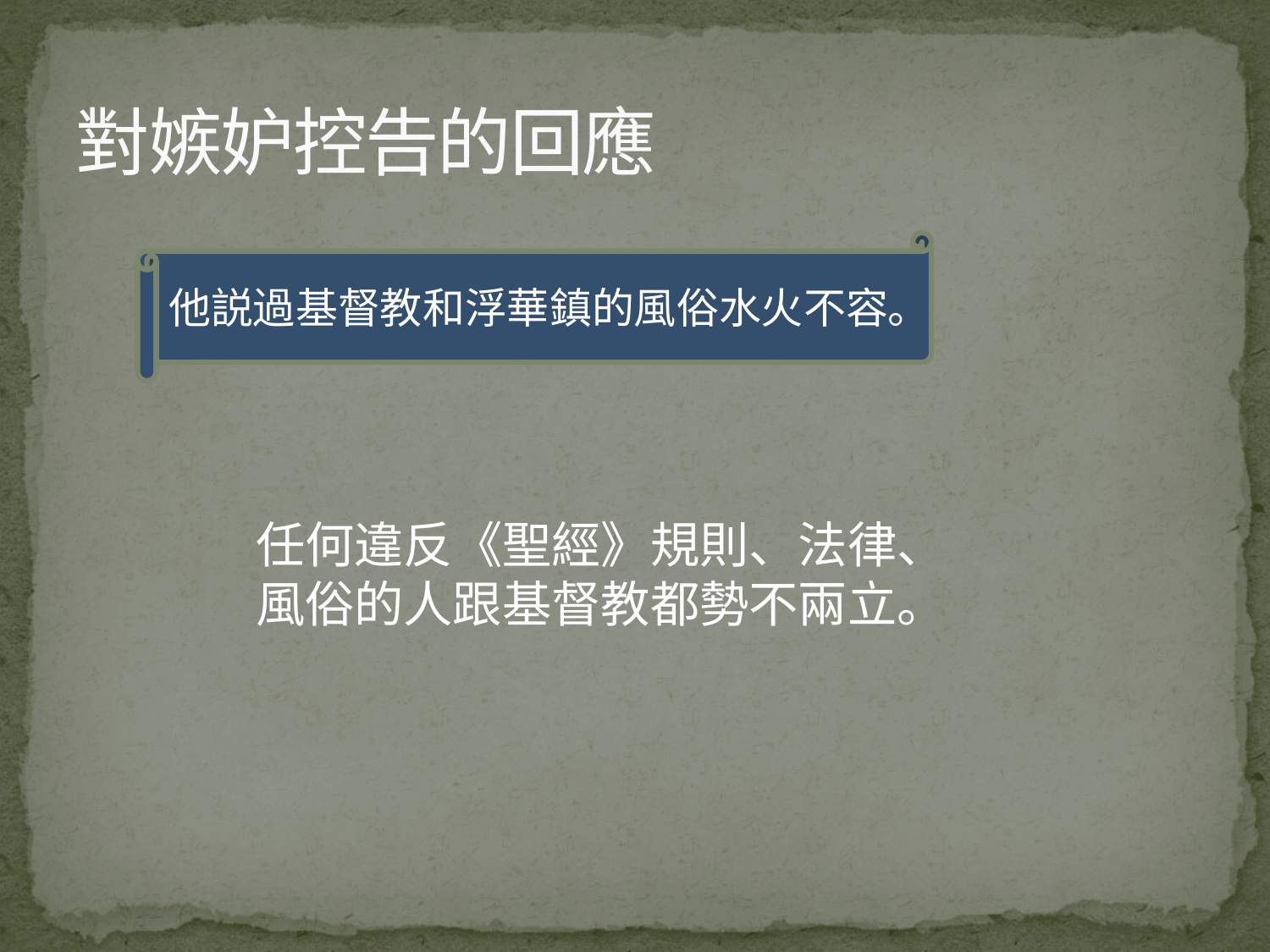

# 對嫉妒控告的回應
他説過基督教和浮華鎮的風俗水火不容。
任何違反《聖經》規則、法律、風俗的人跟基督教都勢不兩立。